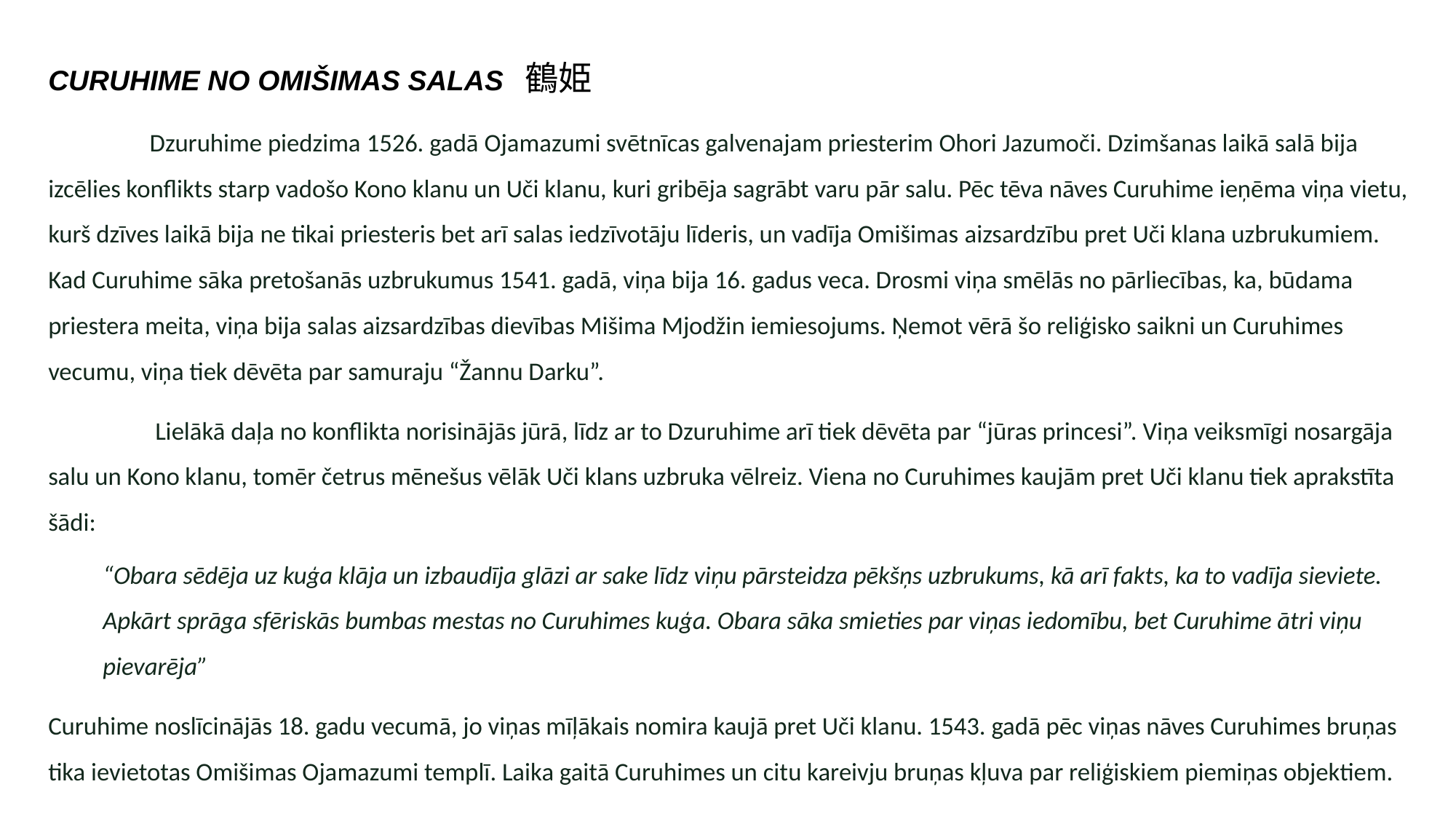

CURUHIME NO OMIŠIMAS SALAS  鶴姫
	Dzuruhime piedzima 1526. gadā Ojamazumi svētnīcas galvenajam priesterim Ohori Jazumoči. Dzimšanas laikā salā bija izcēlies konflikts starp vadošo Kono klanu un Uči klanu, kuri gribēja sagrābt varu pār salu. Pēc tēva nāves Curuhime ieņēma viņa vietu, kurš dzīves laikā bija ne tikai priesteris bet arī salas iedzīvotāju līderis, un vadīja Omišimas aizsardzību pret Uči klana uzbrukumiem. Kad Curuhime sāka pretošanās uzbrukumus 1541. gadā, viņa bija 16. gadus veca. Drosmi viņa smēlās no pārliecības, ka, būdama priestera meita, viņa bija salas aizsardzības dievības Mišima Mjodžin iemiesojums. Ņemot vērā šo reliģisko saikni un Curuhimes vecumu, viņa tiek dēvēta par samuraju “Žannu Darku”.
	 Lielākā daļa no konflikta norisinājās jūrā, līdz ar to Dzuruhime arī tiek dēvēta par “jūras princesi”. Viņa veiksmīgi nosargāja salu un Kono klanu, tomēr četrus mēnešus vēlāk Uči klans uzbruka vēlreiz. Viena no Curuhimes kaujām pret Uči klanu tiek aprakstīta šādi:
“Obara sēdēja uz kuģa klāja un izbaudīja glāzi ar sake līdz viņu pārsteidza pēkšņs uzbrukums, kā arī fakts, ka to vadīja sieviete. Apkārt sprāga sfēriskās bumbas mestas no Curuhimes kuģa. Obara sāka smieties par viņas iedomību, bet Curuhime ātri viņu pievarēja”
Curuhime noslīcinājās 18. gadu vecumā, jo viņas mīļākais nomira kaujā pret Uči klanu. 1543. gadā pēc viņas nāves Curuhimes bruņas tika ievietotas Omišimas Ojamazumi templī. Laika gaitā Curuhimes un citu kareivju bruņas kļuva par reliģiskiem piemiņas objektiem.